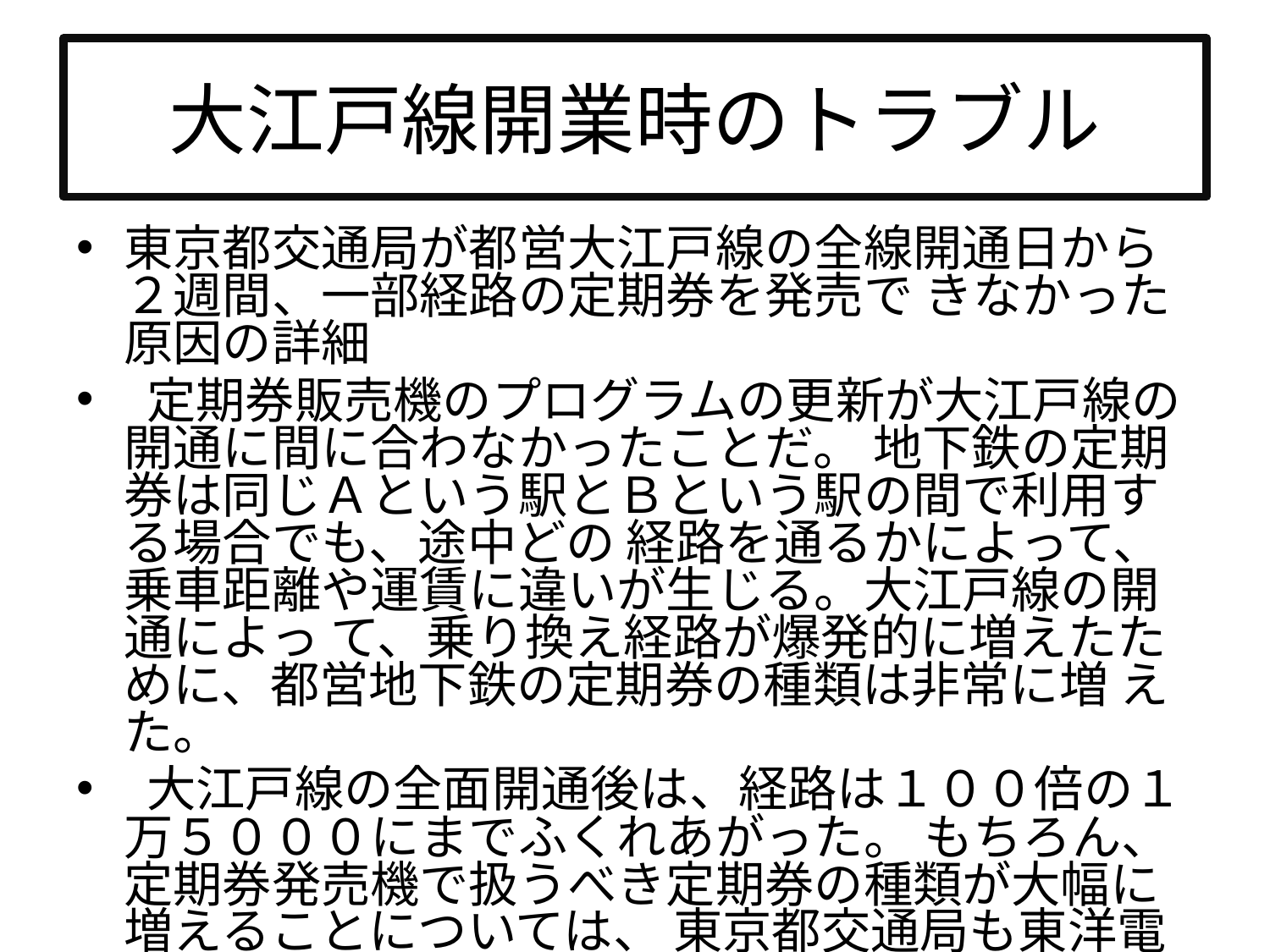

# 大江戸線開業時のトラブル
東京都交通局が都営大江戸線の全線開通日から２週間、一部経路の定期券を発売で きなかった原因の詳細
 定期券販売機のプログラムの更新が大江戸線の開通に間に合わなかったことだ。 地下鉄の定期券は同じＡという駅とＢという駅の間で利用する場合でも、途中どの 経路を通るかによって、乗車距離や運賃に違いが生じる。大江戸線の開通によっ て、乗り換え経路が爆発的に増えたために、都営地下鉄の定期券の種類は非常に増 えた。
 大江戸線の全面開通後は、経路は１００倍の１万５０００にまでふくれあがった。 もちろん、定期券発売機で扱うべき定期券の種類が大幅に増えることについては、 東京都交通局も東洋電機も理解していた。